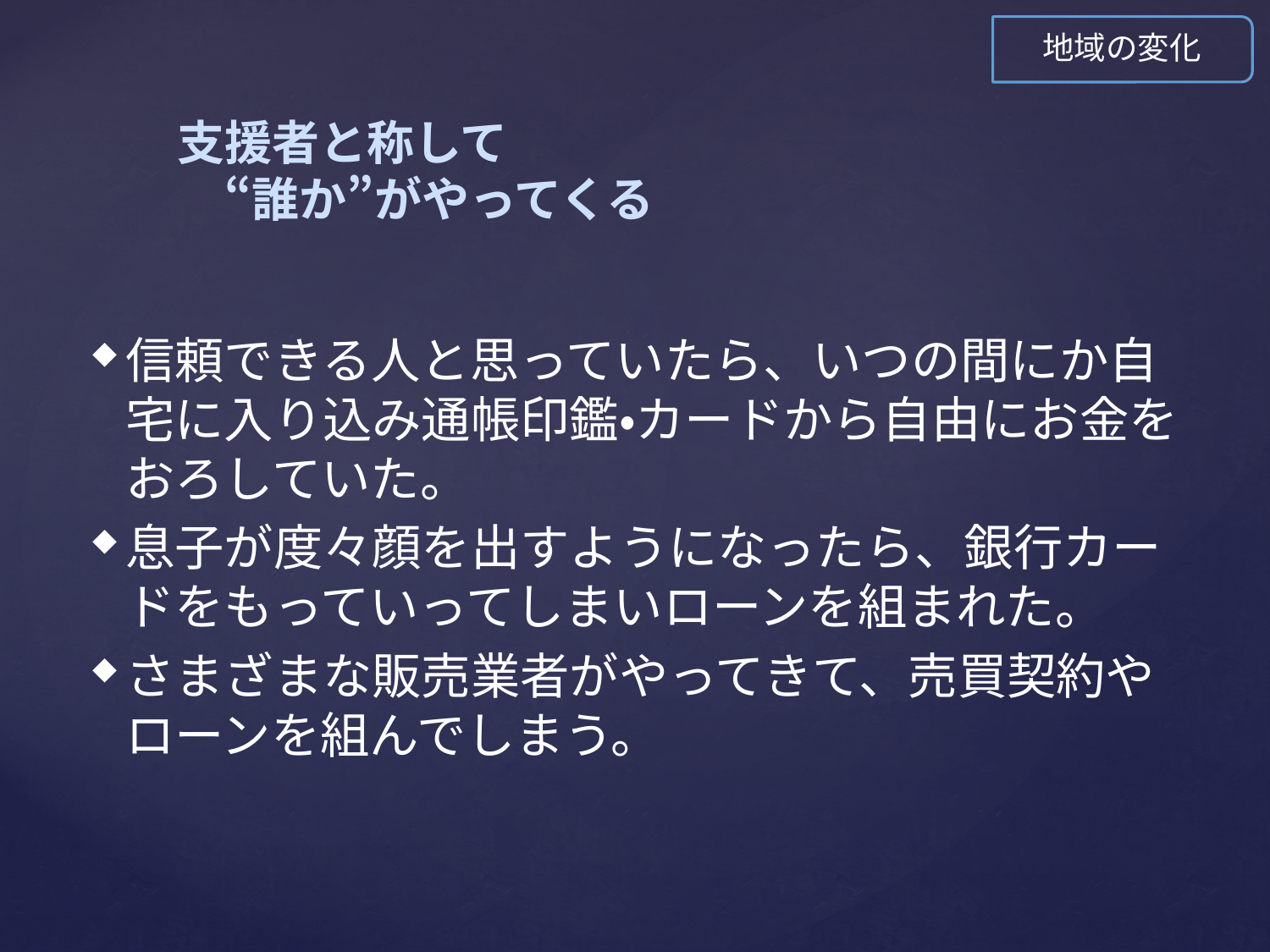

地域の変化
# 支援者と称して 　“誰か”がやってくる
信頼できる人と思っていたら、いつの間にか自宅に入り込み通帳印鑑・カードから自由にお金をおろしていた。
息子が度々顔を出すようになったら、銀行カードをもっていってしまいローンを組まれた。
さまざまな販売業者がやってきて、売買契約やローンを組んでしまう。